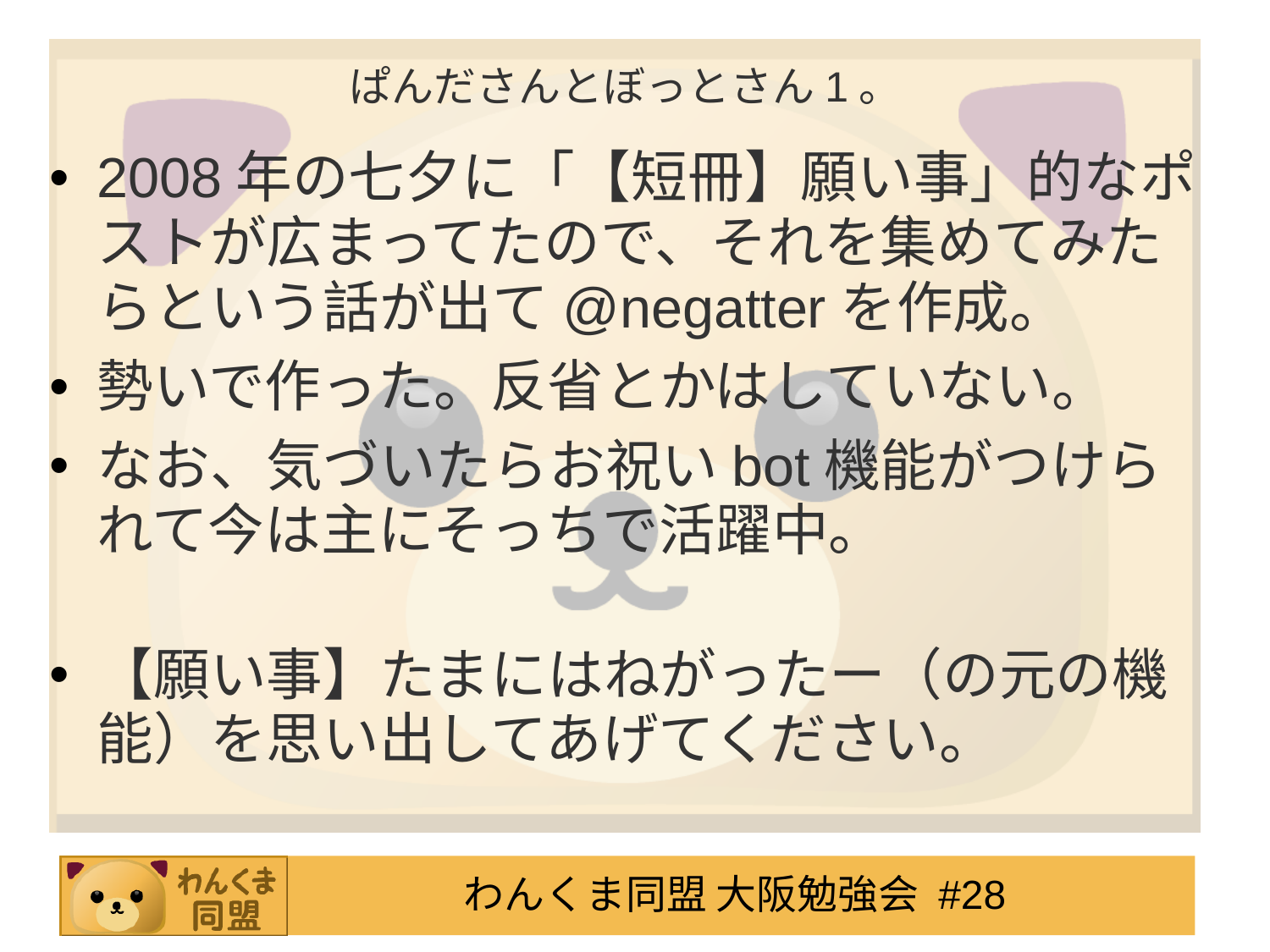

# ぱんださんとぼっとさん1。
2008年の七夕に「【短冊】願い事」的なポストが広まってたので、それを集めてみたらという話が出て@negatterを作成。
勢いで作った。反省とかはしていない。
なお、気づいたらお祝いbot機能がつけられて今は主にそっちで活躍中。
【願い事】たまにはねがったー（の元の機能）を思い出してあげてください。